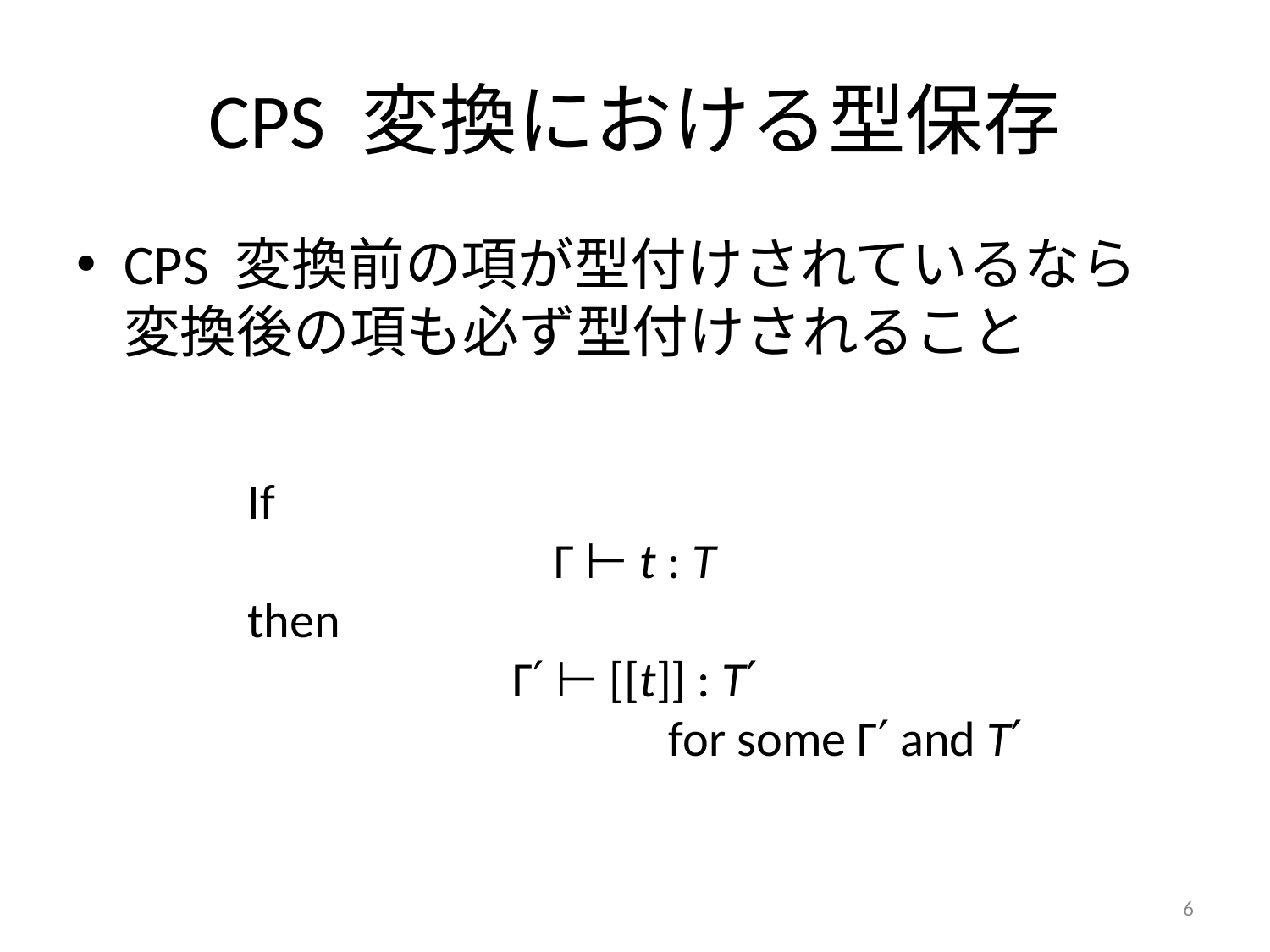

# CPS 変換における型保存
CPS 変換前の項が型付けされているなら
変換後の項も必ず型付けされること
If
Γ ⊢ t : T
then
Γ′ ⊢ [[t]] : T′
for some Γ′ and T′
6